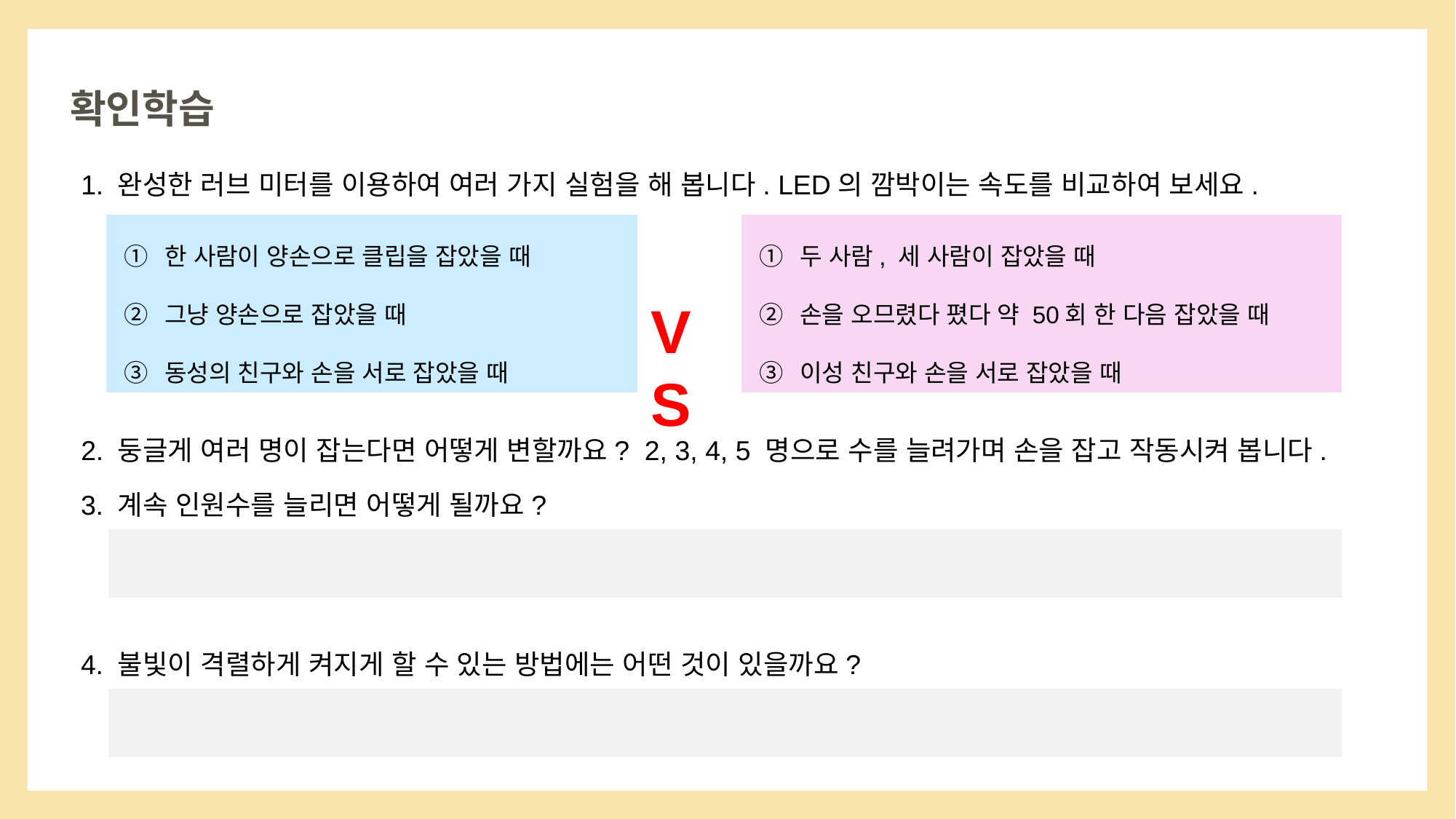

확인학습
1. 완성한 러브 미터를 이용하여 여러 가지 실험을 해 봅니다. LED의 깜박이는 속도를 비교하여 보세요.

한 사람이 양손으로 클립을 잡았을 때
그냥 양손으로 잡았을 때
동성의 친구와 손을 서로 잡았을 때
두 사람, 세 사람이 잡았을 때
손을 오므렸다 폈다 약 50회 한 다음 잡았을 때
이성 친구와 손을 서로 잡았을 때
VS
2. 둥글게 여러 명이 잡는다면 어떻게 변할까요?  2, 3, 4, 5 명으로 수를 늘려가며 손을 잡고 작동시켜 봅니다.
3. 계속 인원수를 늘리면 어떻게 될까요?

4. 불빛이 격렬하게 켜지게 할 수 있는 방법에는 어떤 것이 있을까요?